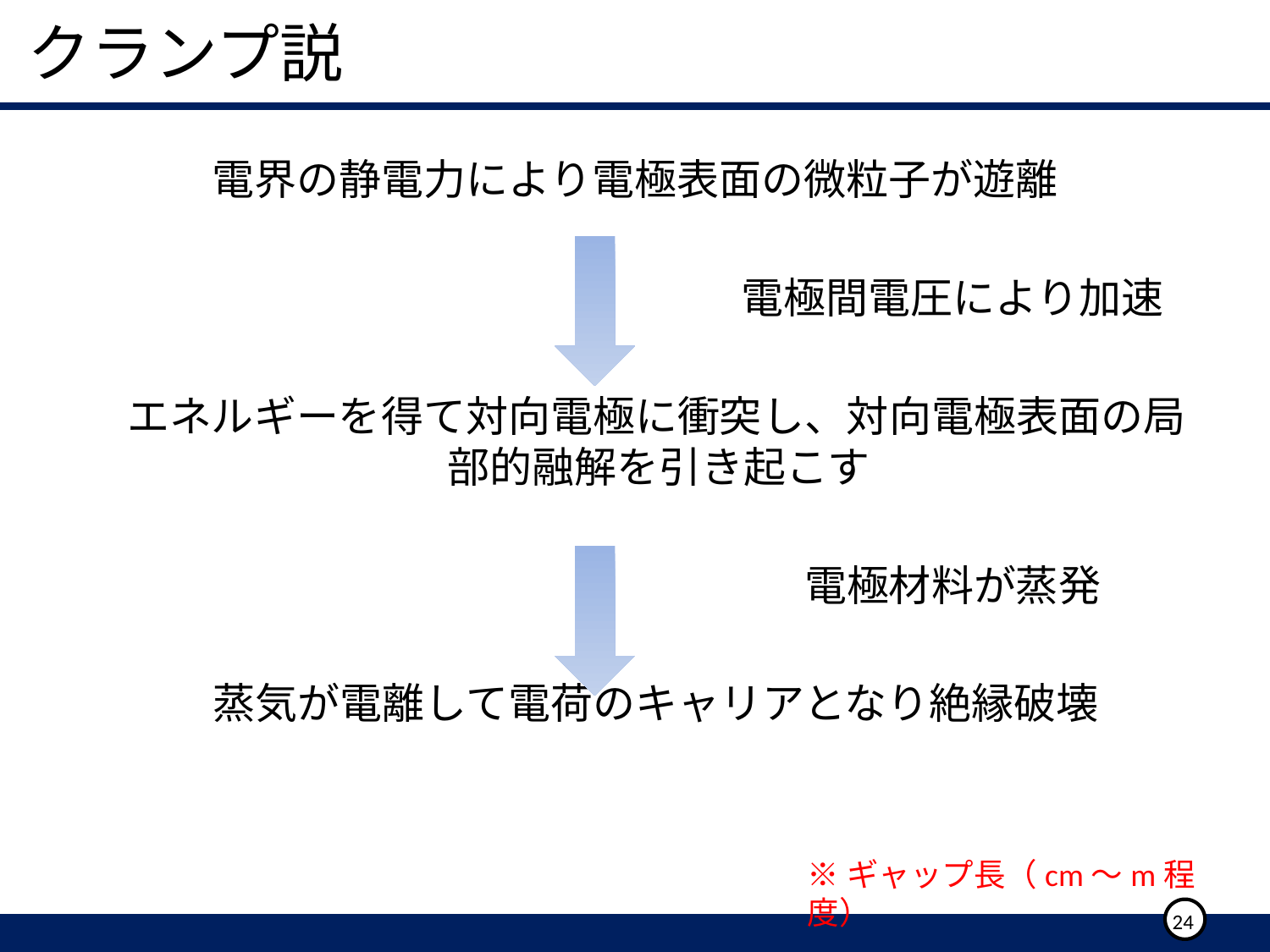

Grid Support
# クランプ説
1       2     3     4     5
電界の静電力により電極表面の微粒子が遊離

　　　　　　　　　　　　　　　電極間電圧により加速

　エネルギーを得て対向電極に衝突し、対向電極表面の局部的融解を引き起こす

　　　　　　　　　　　　　　　電極材料が蒸発

　蒸気が電離して電荷のキャリアとなり絶縁破壊

※ギャップ長（cm～m程度）
24